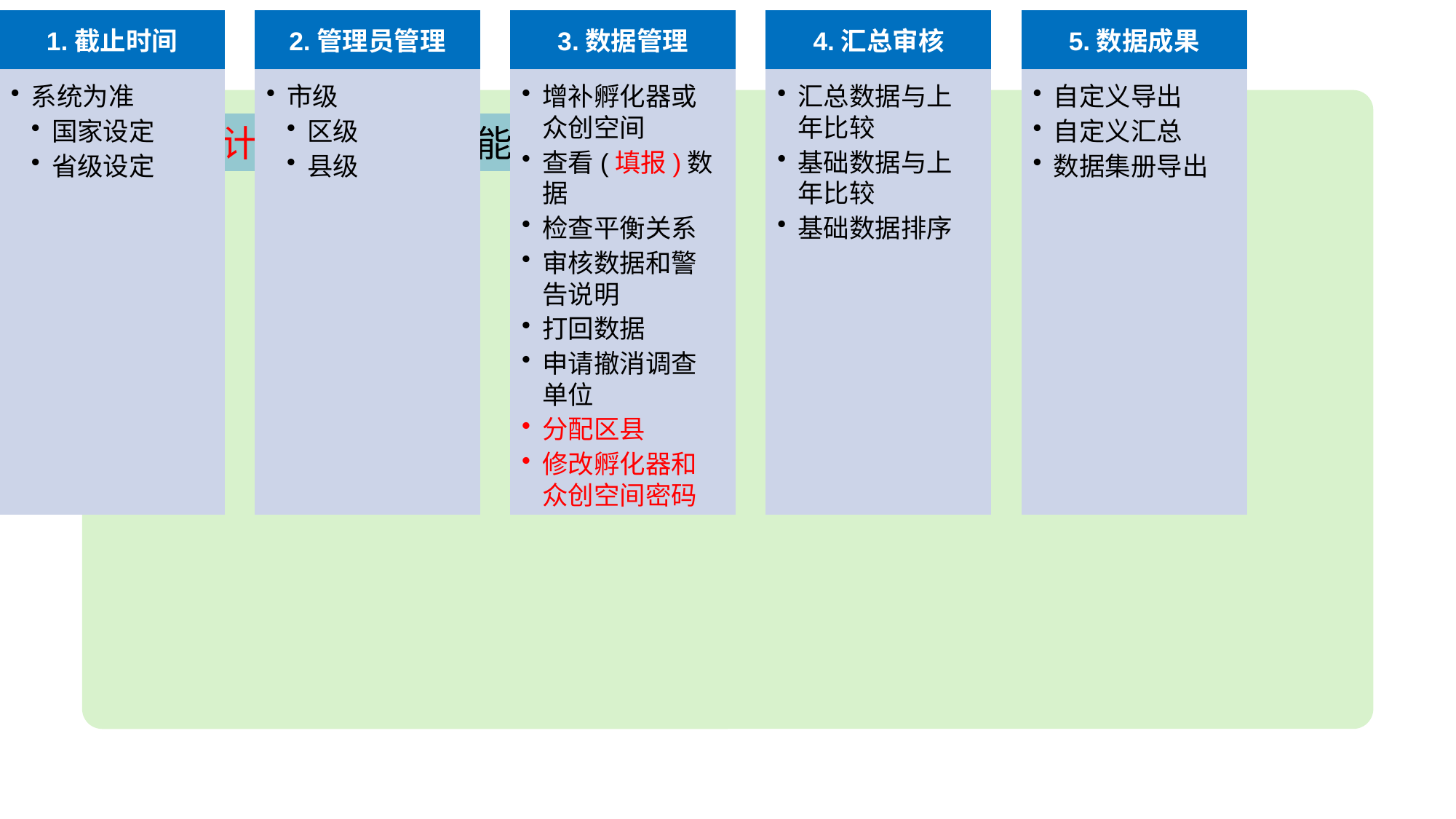

各级统计管理员主体功能
1.截止时间
系统为准
国家设定
省级设定
2.管理员管理
市级
区级
县级
3.数据管理
增补孵化器或众创空间
查看(填报)数据
检查平衡关系
审核数据和警告说明
打回数据
申请撤消调查单位
分配区县
修改孵化器和众创空间密码
4.汇总审核
汇总数据与上年比较
基础数据与上年比较
基础数据排序
5.数据成果
自定义导出
自定义汇总
数据集册导出